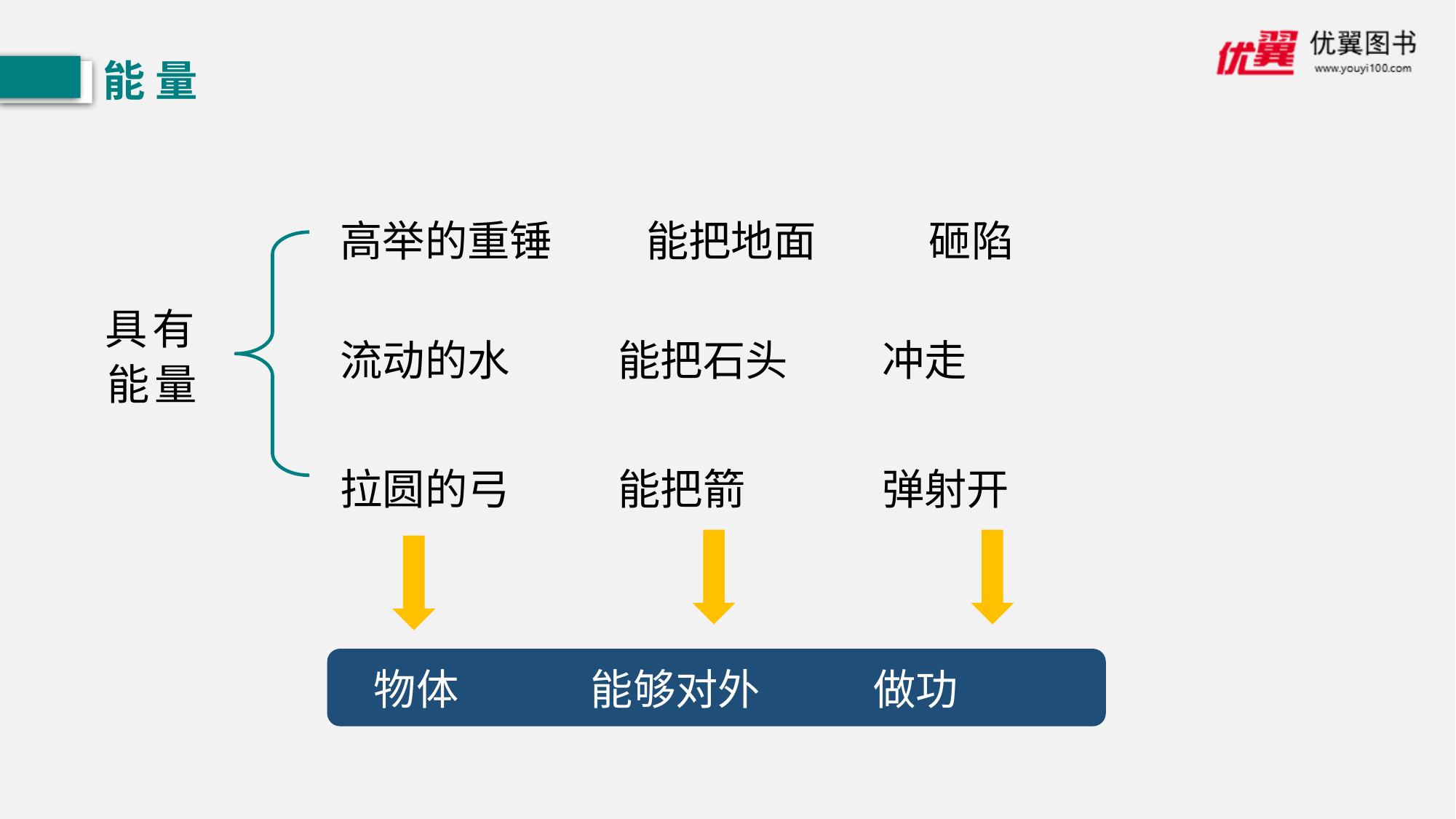

能 量

高举的重锤　　 能把地面　　   砸陷

具有能量
流动的水　       能把石头          冲走
拉圆的弓　       能把箭　          弹射开

物体              能够对外            做功